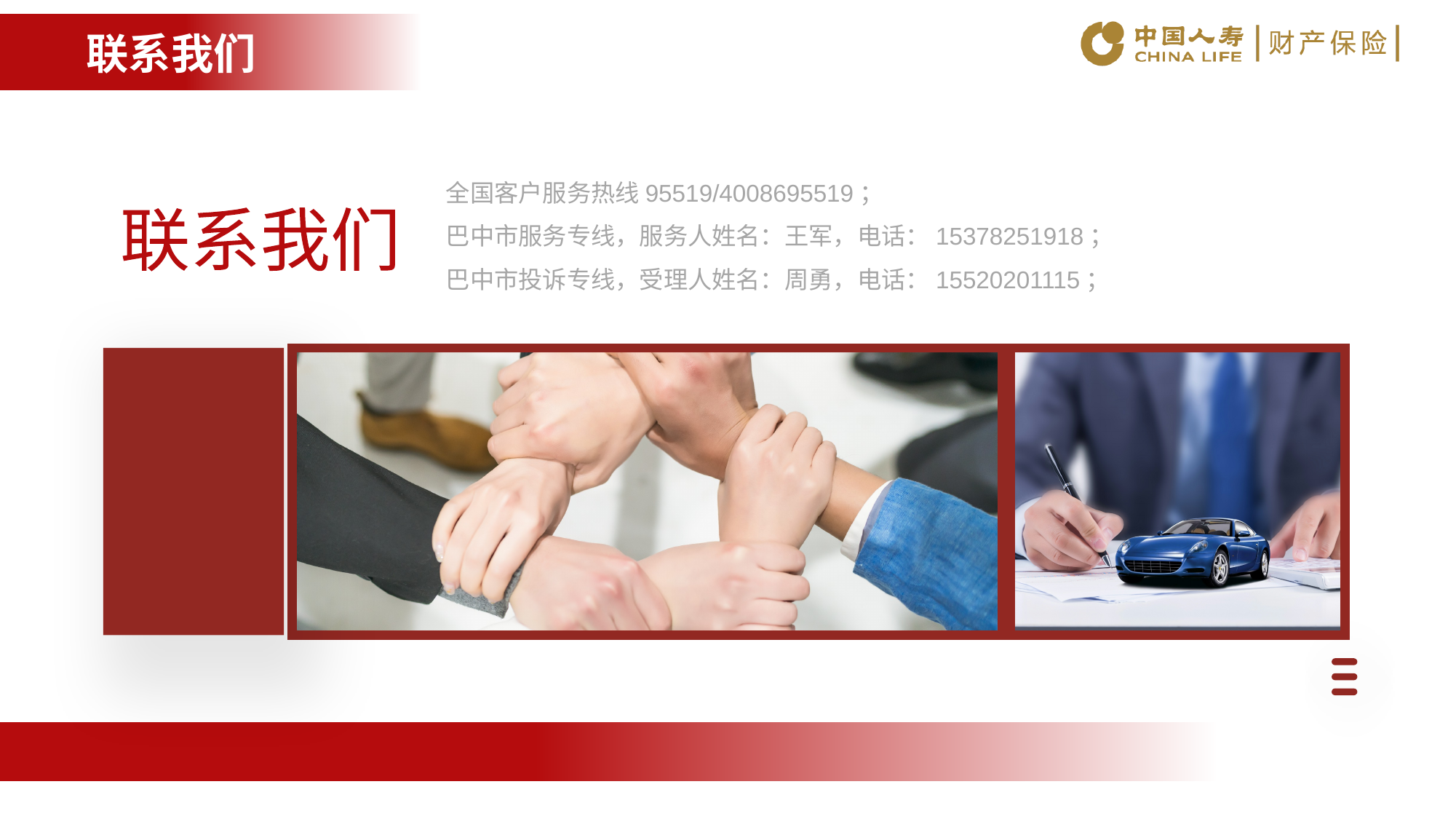

联系我们
全国客户服务热线95519/4008695519；
巴中市服务专线，服务人姓名：王军，电话：15378251918；
巴中市投诉专线，受理人姓名：周勇，电话：15520201115；
联系我们